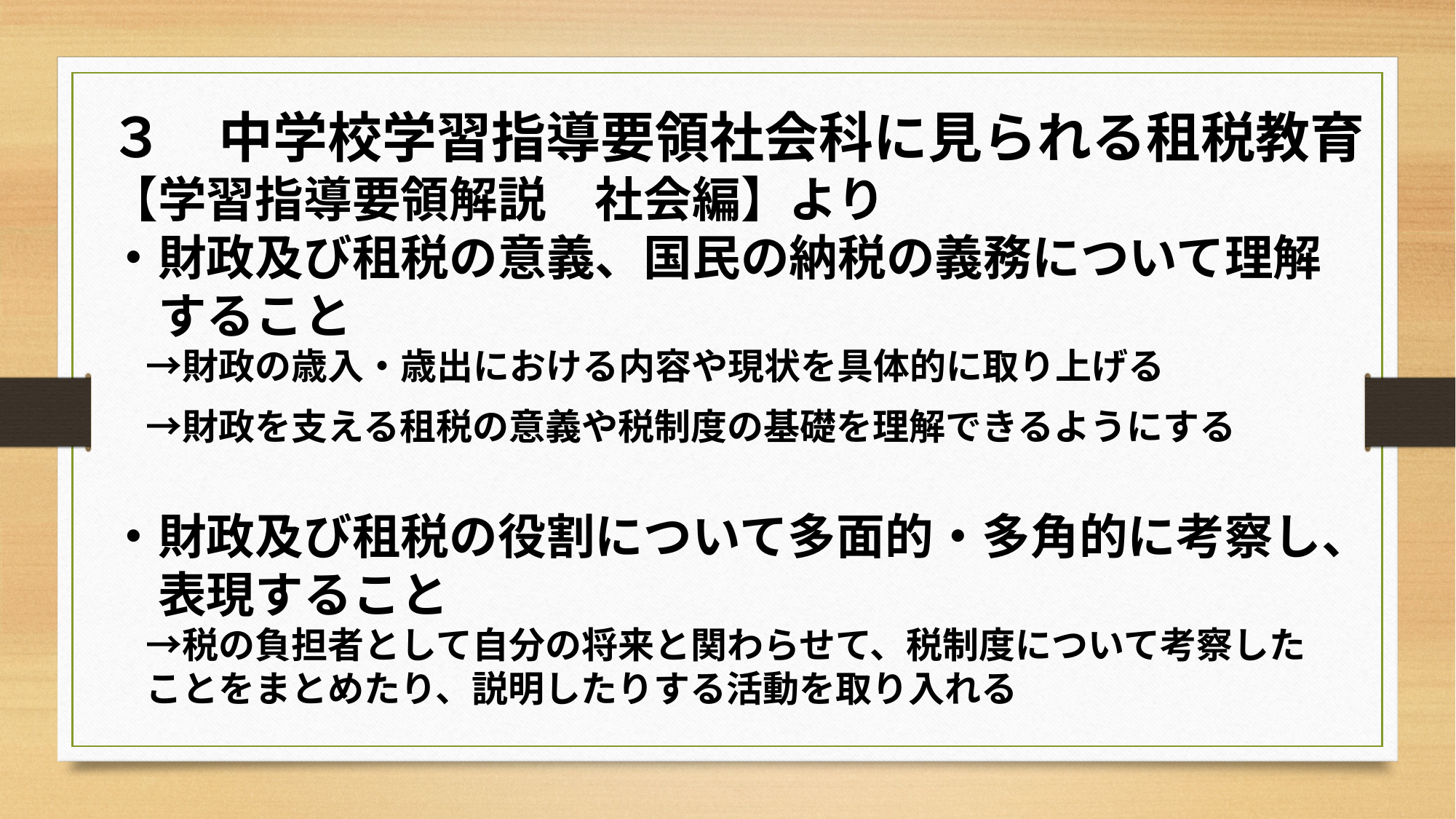

３　中学校学習指導要領社会科に見られる租税教育
【学習指導要領解説　社会編】より
・財政及び租税の意義、国民の納税の義務について理解
　すること
　→財政の歳入・歳出における内容や現状を具体的に取り上げる

　→財政を支える租税の意義や税制度の基礎を理解できるようにする

・財政及び租税の役割について多面的・多角的に考察し、
　表現すること
　→税の負担者として自分の将来と関わらせて、税制度について考察した
　ことをまとめたり、説明したりする活動を取り入れる